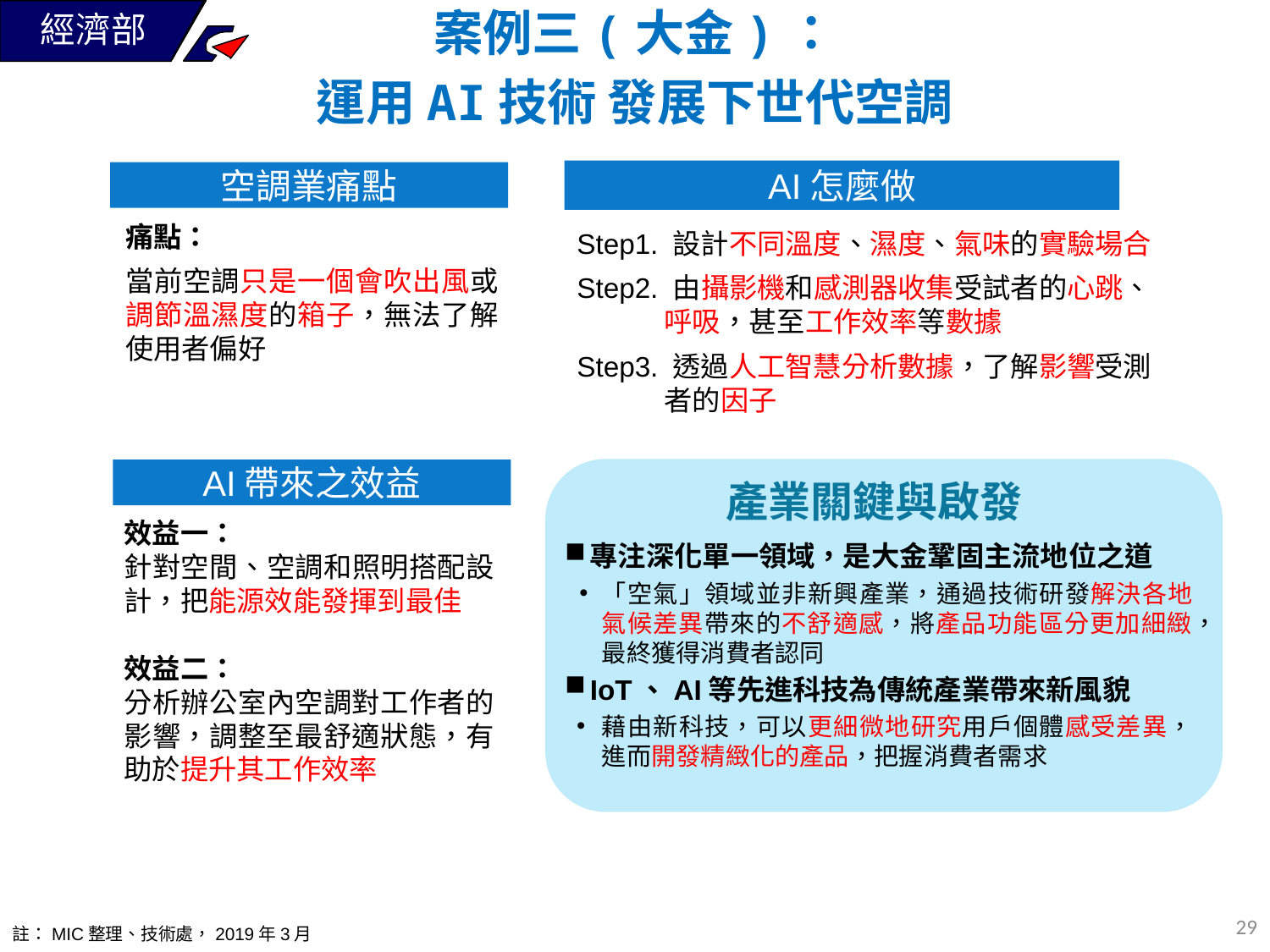

案例三(大金)：
運用AI技術 發展下世代空調
AI怎麼做
空調業痛點
痛點：
當前空調只是一個會吹出風或調節溫濕度的箱子，無法了解使用者偏好
Step1. 設計不同溫度、濕度、氣味的實驗場合
Step2. 由攝影機和感測器收集受試者的心跳、呼吸，甚至工作效率等數據
Step3. 透過人工智慧分析數據，了解影響受測者的因子
AI帶來之效益

產業關鍵與啟發
效益一：
針對空間、空調和照明搭配設計，把能源效能發揮到最佳

效益二：
分析辦公室內空調對工作者的影響，調整至最舒適狀態，有助於提升其工作效率
專注深化單一領域，是大金鞏固主流地位之道
「空氣」領域並非新興產業，通過技術研發解決各地氣候差異帶來的不舒適感，將產品功能區分更加細緻，最終獲得消費者認同
IoT、AI等先進科技為傳統產業帶來新風貌
藉由新科技，可以更細微地研究用戶個體感受差異，進而開發精緻化的產品，把握消費者需求
29
註：MIC整理、技術處，2019年3月